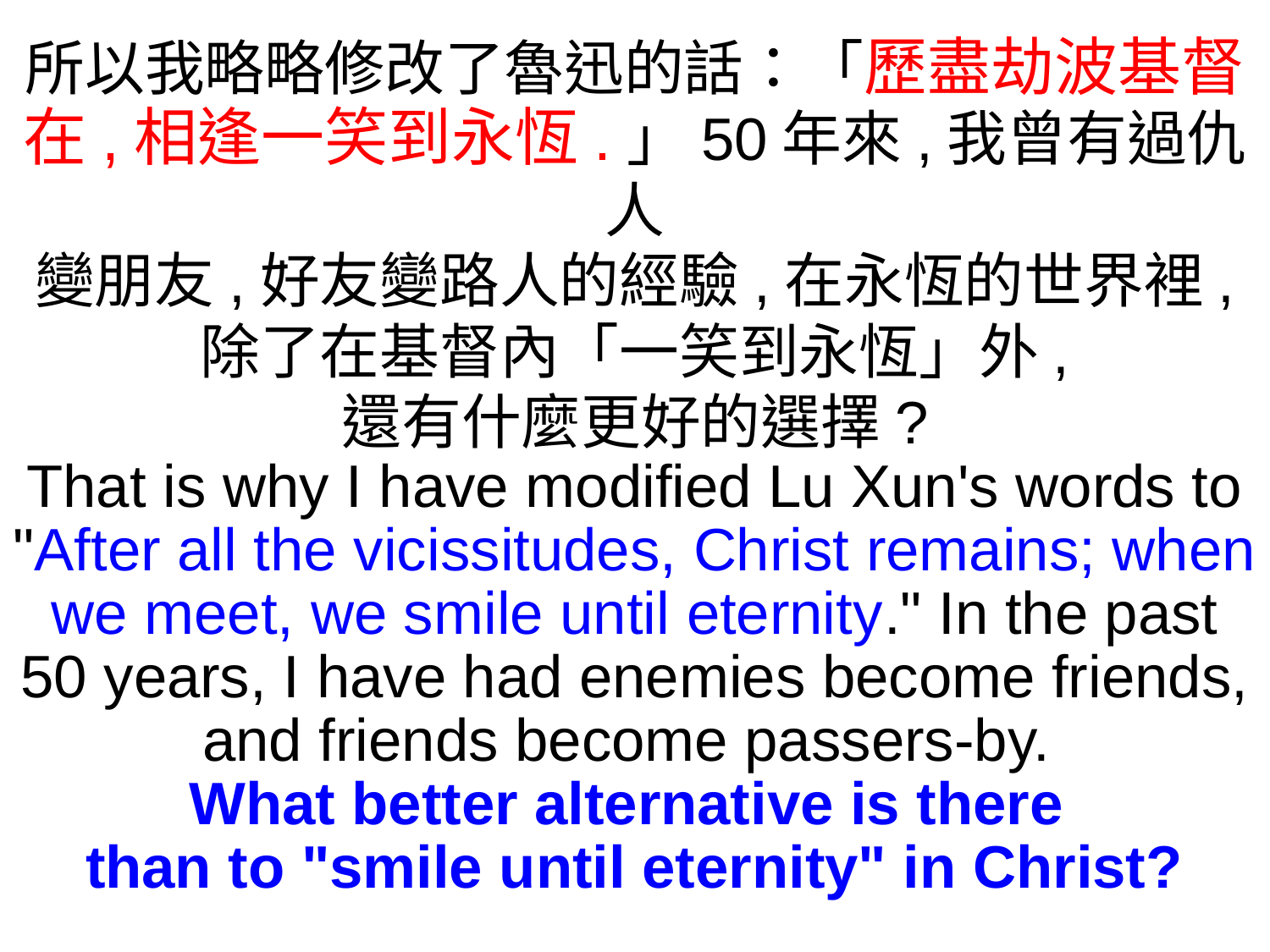

所以我略略修改了魯迅的話：「歷盡劫波基督在,相逢一笑到永恆.」50年來,我曾有過仇人
變朋友,好友變路人的經驗,在永恆的世界裡,
除了在基督內「一笑到永恆」外,
還有什麼更好的選擇?
That is why I have modified Lu Xun's words to "After all the vicissitudes, Christ remains; when we meet, we smile until eternity." In the past 50 years, I have had enemies become friends, and friends become passers-by.
What better alternative is there
than to "smile until eternity" in Christ?